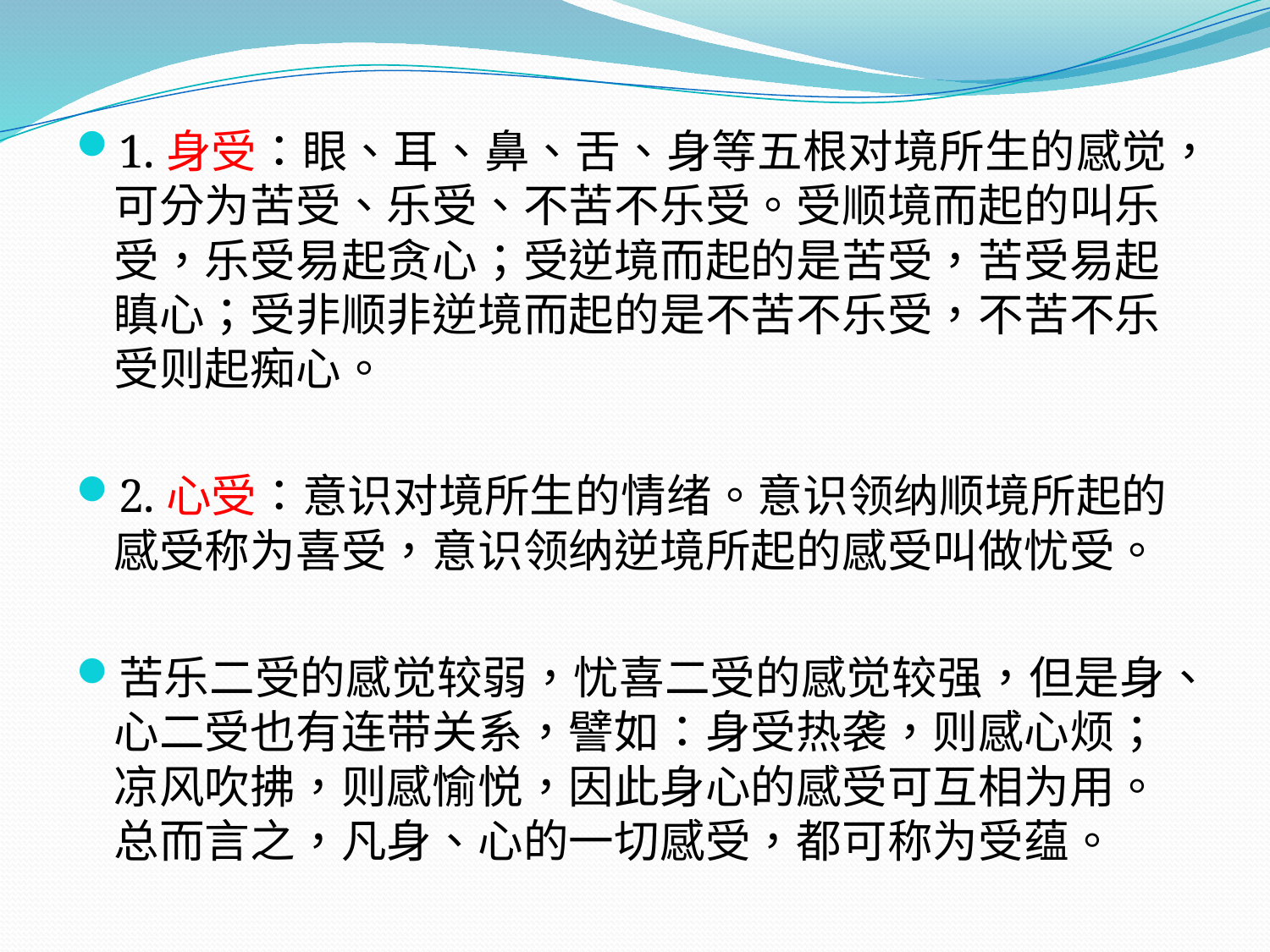

1.身受：眼、耳、鼻、舌、身等五根对境所生的感觉，可分为苦受、乐受、不苦不乐受。受顺境而起的叫乐受，乐受易起贪心；受逆境而起的是苦受，苦受易起瞋心；受非顺非逆境而起的是不苦不乐受，不苦不乐受则起痴心。

2.心受：意识对境所生的情绪。意识领纳顺境所起的感受称为喜受，意识领纳逆境所起的感受叫做忧受。

苦乐二受的感觉较弱，忧喜二受的感觉较强，但是身、心二受也有连带关系，譬如：身受热袭，则感心烦；凉风吹拂，则感愉悦，因此身心的感受可互相为用。总而言之，凡身、心的一切感受，都可称为受蕴。